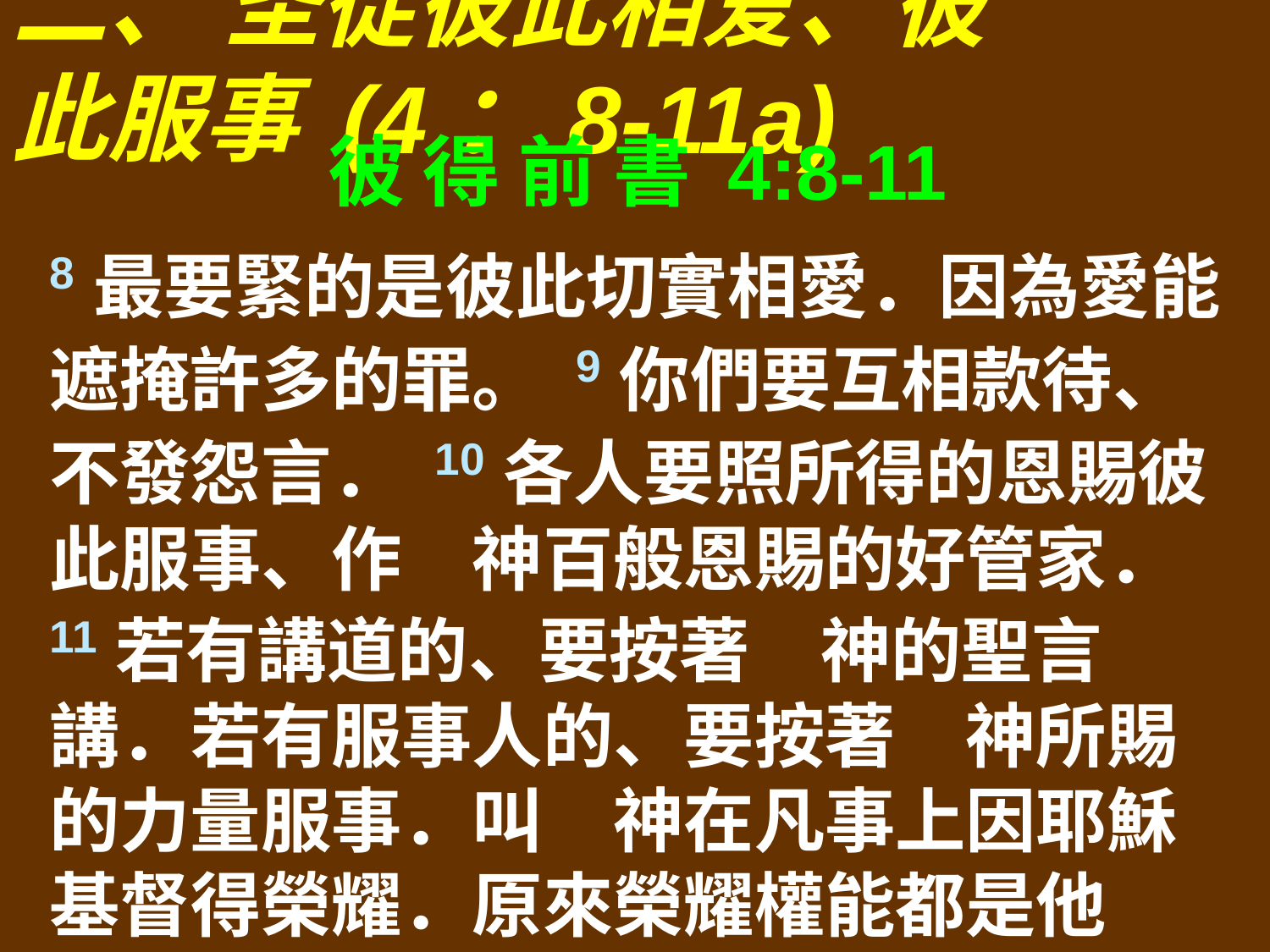

二、 圣徒彼此相爱、彼此服事 (4：8-11a)
彼 得 前 書 4:8-11
8最要緊的是彼此切實相愛．因為愛能遮掩許多的罪。 9你們要互相款待、不發怨言． 10各人要照所得的恩賜彼此服事、作　神百般恩賜的好管家． 11若有講道的、要按著　神的聖言講．若有服事人的、要按著　神所賜的力量服事．叫　神在凡事上因耶穌基督得榮耀．原來榮耀權能都是他的、直到永永遠遠。阿們。